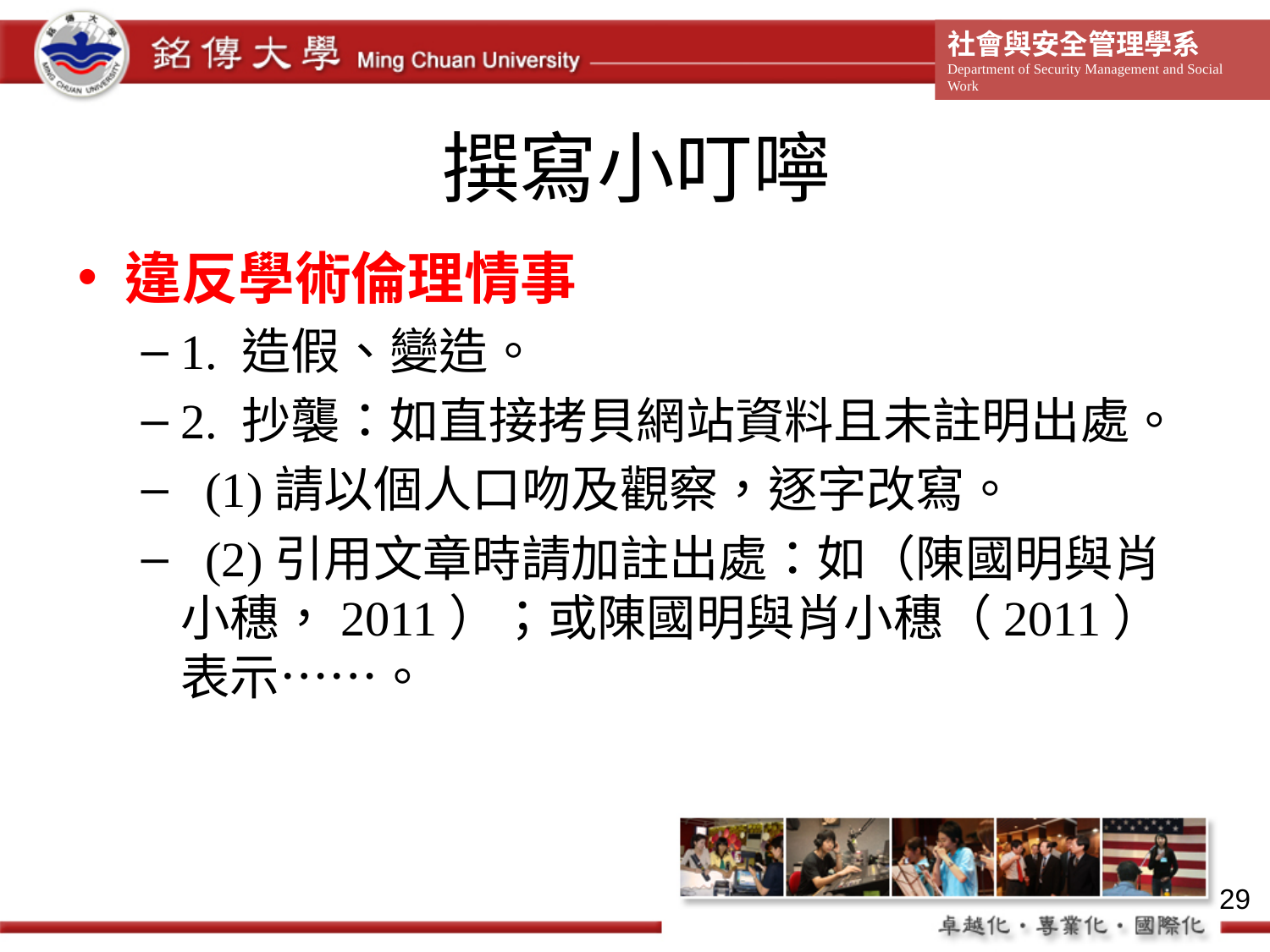

# 撰寫小叮嚀
違反學術倫理情事
1. 造假、變造。
2. 抄襲：如直接拷貝網站資料且未註明出處。
  (1)請以個人口吻及觀察，逐字改寫。
  (2)引用文章時請加註出處：如（陳國明與肖小穗，2011）；或陳國明與肖小穗（2011）表示……。
29